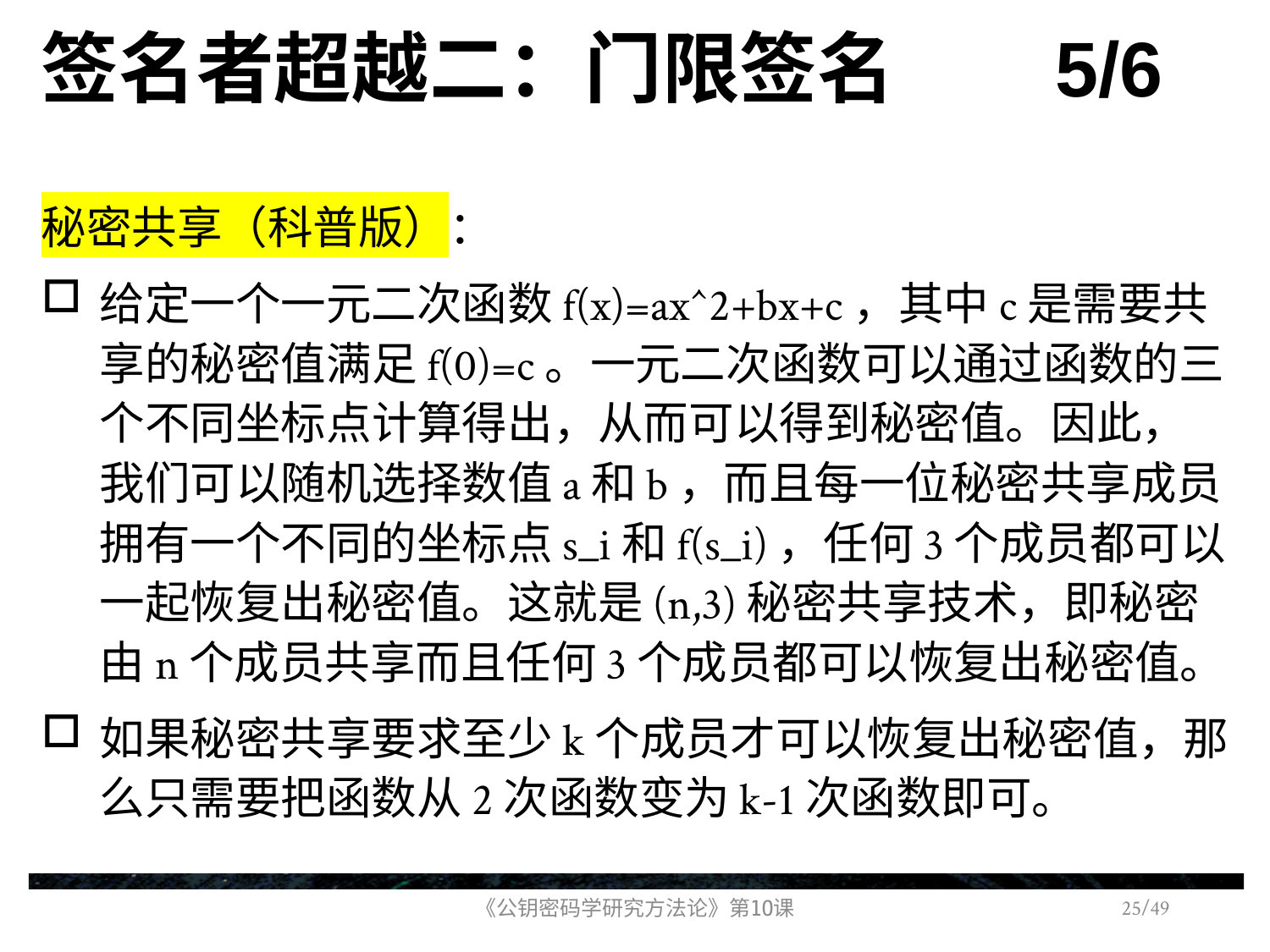

# 签名者超越二：门限签名        5/6
秘密共享（科普版）：
给定一个一元二次函数f(x)=ax^2+bx+c，其中c是需要共享的秘密值满足f(0)=c。一元二次函数可以通过函数的三个不同坐标点计算得出，从而可以得到秘密值。因此，我们可以随机选择数值a和b，而且每一位秘密共享成员拥有一个不同的坐标点s_i和f(s_i)，任何3个成员都可以一起恢复出秘密值。这就是(n,3)秘密共享技术，即秘密由n个成员共享而且任何3个成员都可以恢复出秘密值。
如果秘密共享要求至少k个成员才可以恢复出秘密值，那么只需要把函数从2次函数变为k-1次函数即可。
《公钥密码学研究方法论》第10课
25/49